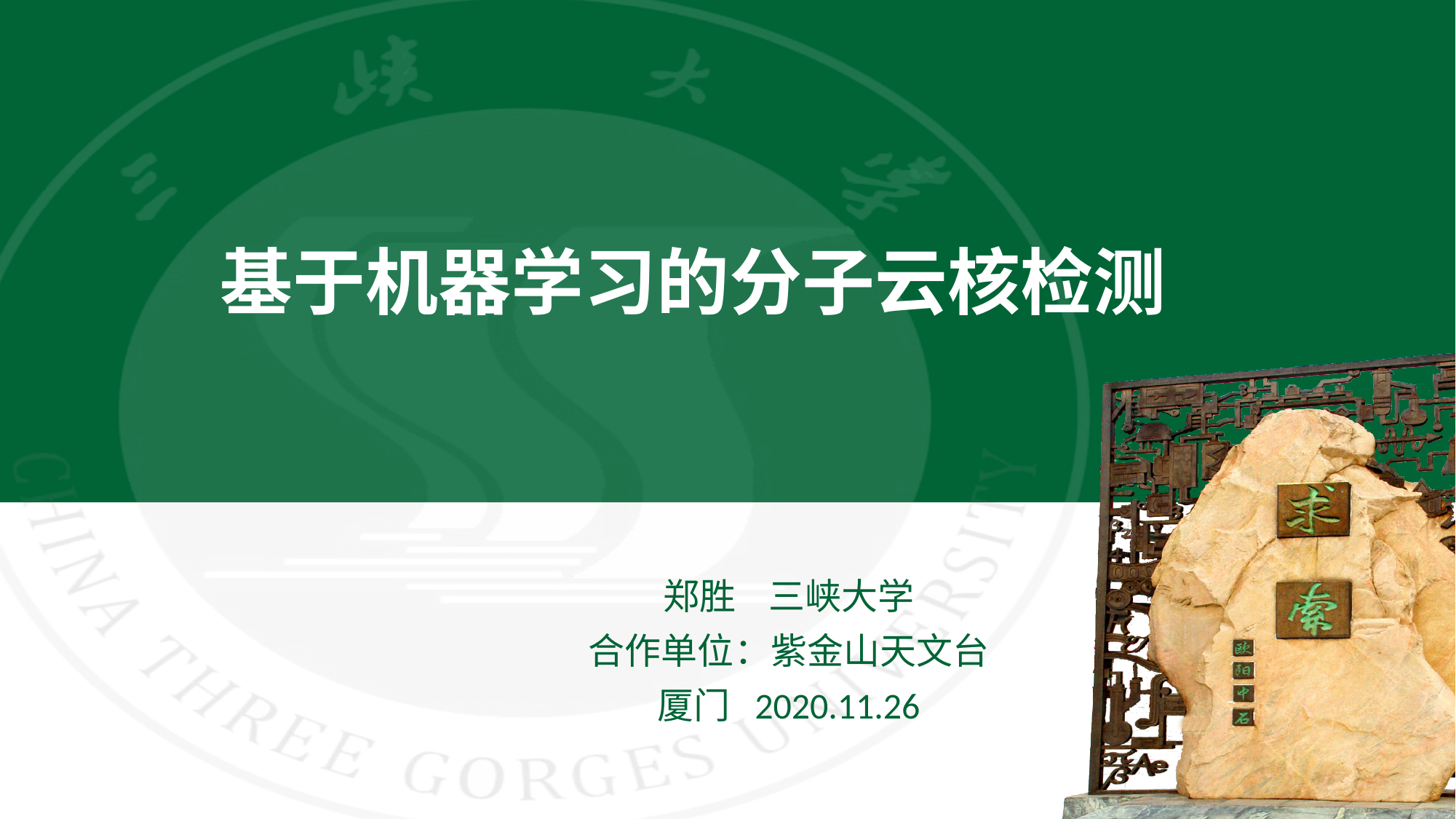

# 基于机器学习的分子云核检测
郑胜    三峡大学
合作单位：紫金山天文台
厦门  2020.11.26